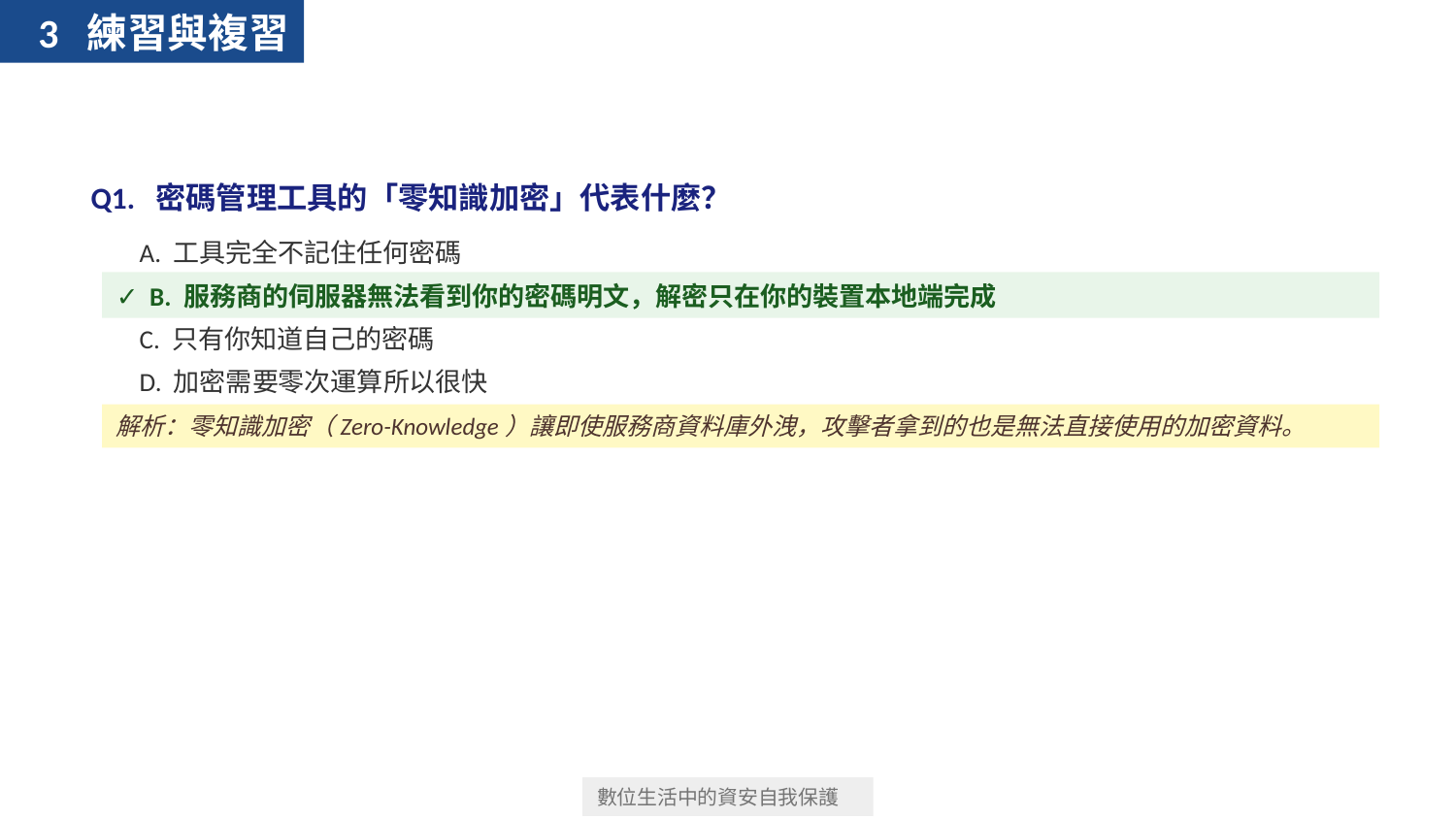

3  練習與複習
Q1.  密碼管理工具的「零知識加密」代表什麼？
    A. 工具完全不記住任何密碼
✓  B. 服務商的伺服器無法看到你的密碼明文，解密只在你的裝置本地端完成
    C. 只有你知道自己的密碼
    D. 加密需要零次運算所以很快
解析：零知識加密（Zero-Knowledge）讓即使服務商資料庫外洩，攻擊者拿到的也是無法直接使用的加密資料。
數位生活中的資安自我保護